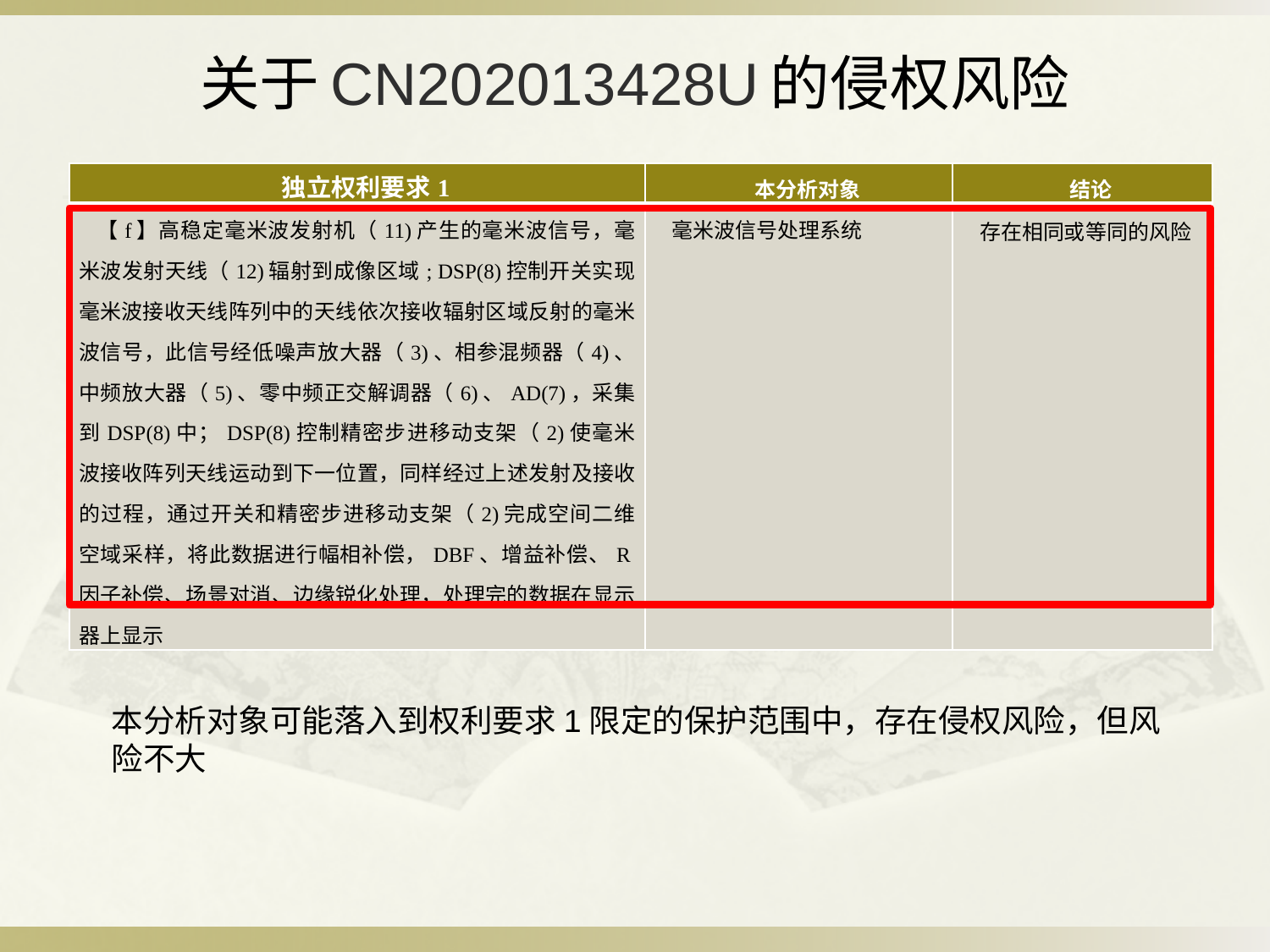

# 关于CN202013428U的侵权风险
| 独立权利要求1 | 本分析对象 | 结论 |
| --- | --- | --- |
| 【f】高稳定毫米波发射机（11)产生的毫米波信号，毫米波发射天线（12)辐射到成像区域; DSP(8)控制开关实现毫米波接收天线阵列中的天线依次接收辐射区域反射的毫米波信号，此信号经低噪声放大器（3)、相参混频器（4)、中频放大器（5)、零中频正交解调器（6)、AD(7)，采集到DSP(8)中；DSP(8)控制精密步进移动支架（2)使毫米波接收阵列天线运动到下一位置，同样经过上述发射及接收的过程，通过开关和精密步进移动支架（2)完成空间二维空域采样，将此数据进行幅相补偿，DBF、增益补偿、R因子补偿、场景对消、边缘锐化处理，处理完的数据在显示器上显示 | 毫米波信号处理系统 | 存在相同或等同的风险 |

本分析对象可能落入到权利要求1限定的保护范围中，存在侵权风险，但风险不大